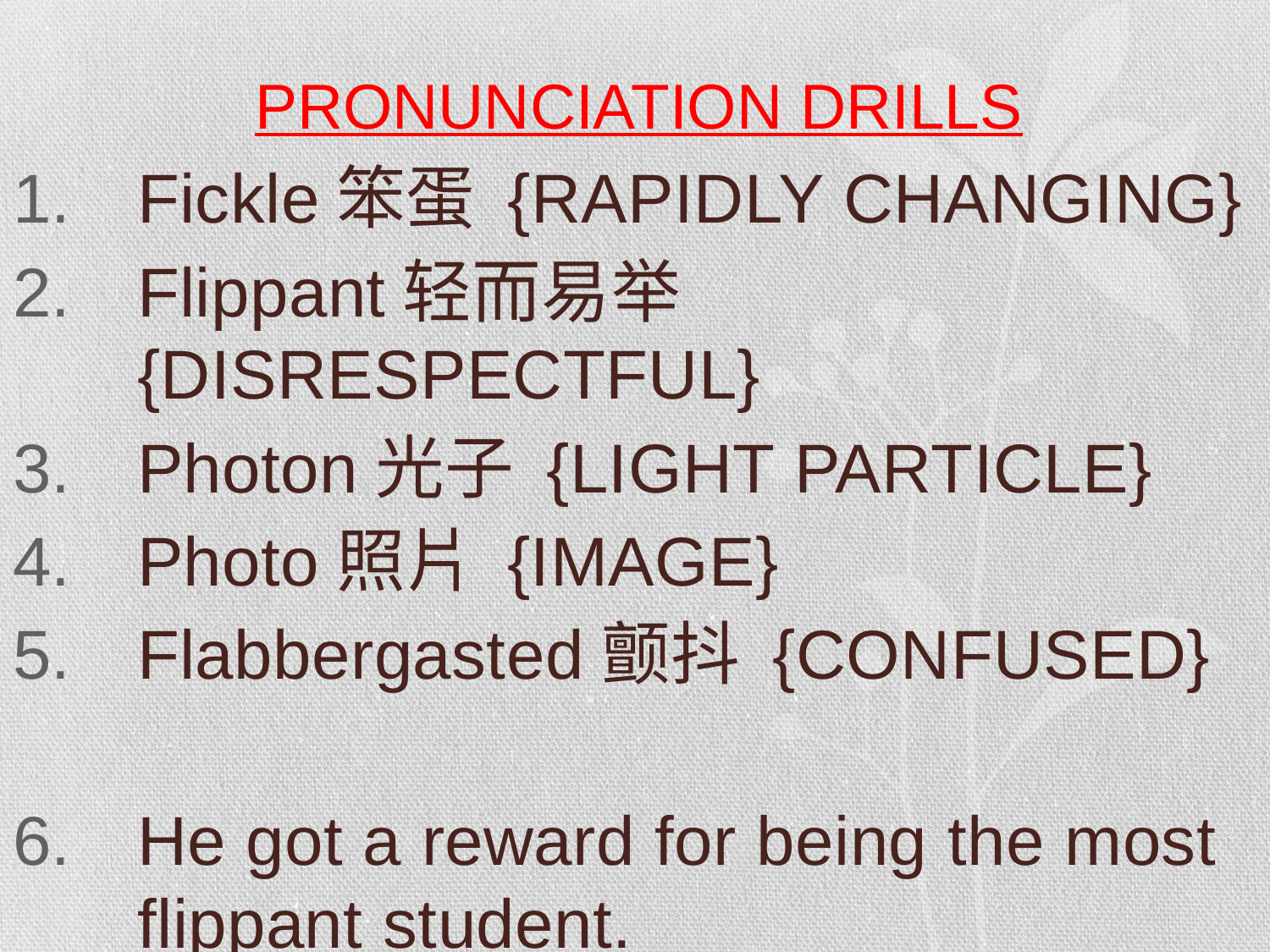

# PRONUNCIATION DRILLS
Fickle笨蛋 {RAPIDLY CHANGING}
Flippant轻而易举 {DISRESPECTFUL}
Photon光子 {LIGHT PARTICLE}
Photo照片 {IMAGE}
Flabbergasted颤抖 {CONFUSED}

He got a reward for being the most flippant student.